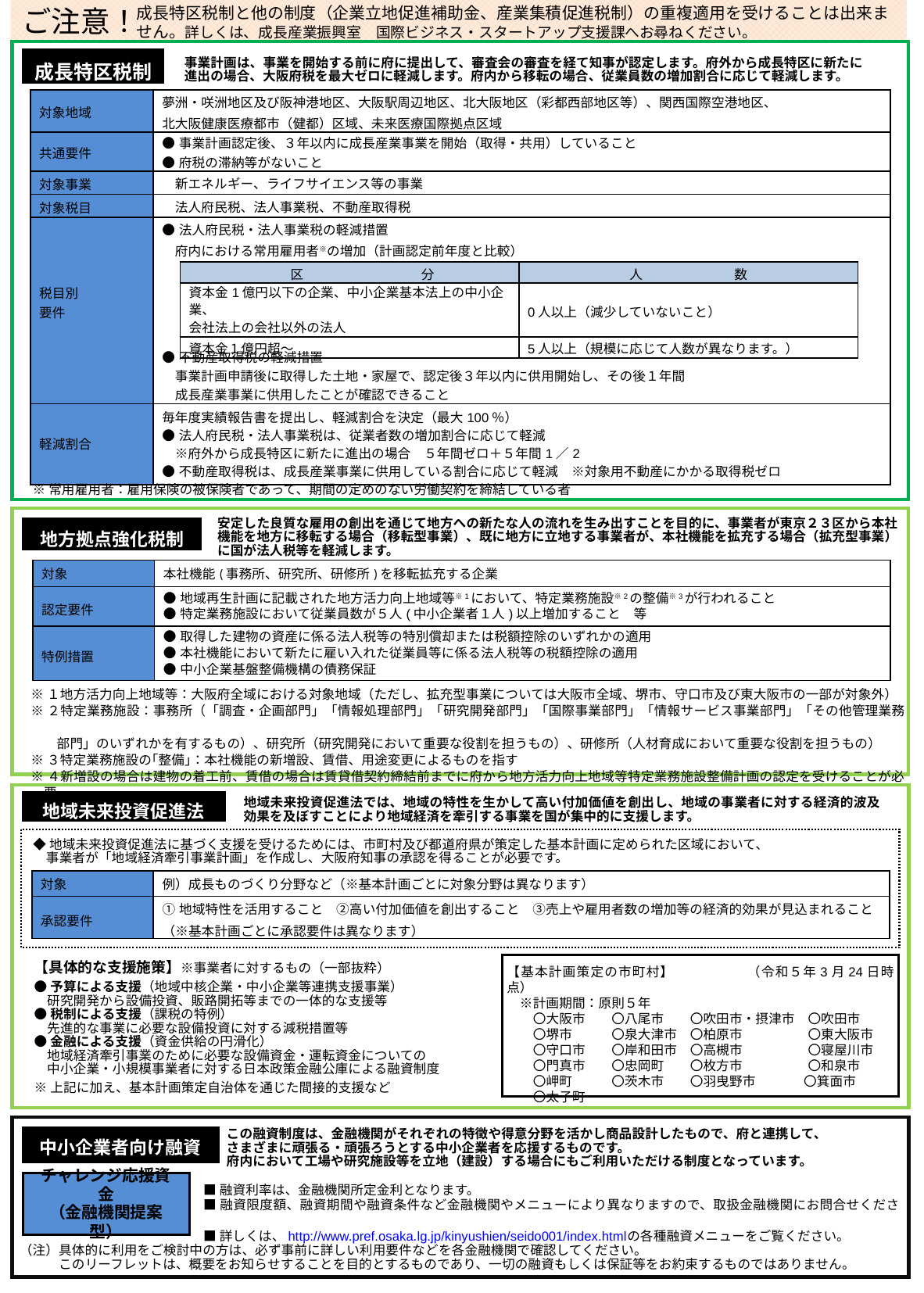

成長特区税制と他の制度（企業立地促進補助金、産業集積促進税制）の重複適用を受けることは出来ません。詳しくは、成長産業振興室　国際ビジネス・スタートアップ支援課へお尋ねください。

ご注意！

成長特区税制
事業計画は、事業を開始する前に府に提出して、審査会の審査を経て知事が認定します。府外から成長特区に新たに進出の場合、大阪府税を最大ゼロに軽減します。府内から移転の場合、従業員数の増加割合に応じて軽減します。

| 対象地域 | 夢洲・咲洲地区及び阪神港地区、大阪駅周辺地区、北大阪地区（彩都西部地区等）、関西国際空港地区、 北大阪健康医療都市（健都）区域、未来医療国際拠点区域 |
| --- | --- |
| 共通要件 | ●事業計画認定後、３年以内に成長産業事業を開始（取得・共用）していること ●府税の滞納等がないこと |
| 対象事業 | 新エネルギー、ライフサイエンス等の事業 |
| 対象税目 | 法人府民税、法人事業税、不動産取得税 |
| 税目別 要件 | ●法人府民税・法人事業税の軽減措置 　府内における常用雇用者※の増加（計画認定前年度と比較） ●不動産取得税の軽減措置 　事業計画申請後に取得した土地・家屋で、認定後３年以内に供用開始し、その後１年間 　成長産業事業に供用したことが確認できること |
| 軽減割合 | 毎年度実績報告書を提出し、軽減割合を決定（最大100％） ●法人府民税・法人事業税は、従業者数の増加割合に応じて軽減　 　※府外から成長特区に新たに進出の場合　５年間ゼロ＋５年間1／2 ●不動産取得税は、成長産業事業に供用している割合に応じて軽減　※対象用不動産にかかる取得税ゼロ |
| 区　　　　　　　　　分 | 人　　　　　　　数 |
| --- | --- |
| 資本金1億円以下の企業、中小企業基本法上の中小企業、 会社法上の会社以外の法人 | 0人以上（減少していないこと） |
| 資本金１億円超～ | 5人以上（規模に応じて人数が異なります。） |
※常用雇用者：雇用保険の被保険者であって、期間の定めのない労働契約を締結している者

安定した良質な雇用の創出を通じて地方への新たな人の流れを生み出すことを目的に、事業者が東京２３区から本社機能を地方に移転する場合（移転型事業）、既に地方に立地する事業者が、本社機能を拡充する場合（拡充型事業）に国が法人税等を軽減します。
地方拠点強化税制

| 対象 | 本社機能(事務所、研究所、研修所)を移転拡充する企業 |
| --- | --- |
| 認定要件 | ●地域再生計画に記載された地方活力向上地域等※1において、特定業務施設※2の整備※3が行われること ●特定業務施設において従業員数が５人(中小企業者１人)以上増加すること　等 |
| 特例措置 | ●取得した建物の資産に係る法人税等の特別償却または税額控除のいずれかの適用 ●本社機能において新たに雇い入れた従業員等に係る法人税等の税額控除の適用 ●中小企業基盤整備機構の債務保証 |
※１地方活力向上地域等：大阪府全域における対象地域（ただし、拡充型事業については大阪市全域、堺市、守口市及び東大阪市の一部が対象外）
※２特定業務施設：事務所（「調査・企画部門」「情報処理部門」「研究開発部門」「国際事業部門」「情報サービス事業部門」「その他管理業務
　　部門」のいずれかを有するもの）、研究所（研究開発において重要な役割を担うもの）、研修所（人材育成において重要な役割を担うもの）
※３特定業務施設の｢整備｣：本社機能の新増設、賃借、用途変更によるものを指す
※４新増設の場合は建物の着工前、賃借の場合は賃貸借契約締結前までに府から地方活力向上地域等特定業務施設整備計画の認定を受けることが必要

地域未来投資促進法では、地域の特性を生かして高い付加価値を創出し、地域の事業者に対する経済的波及効果を及ぼすことにより地域経済を牽引する事業を国が集中的に支援します。

地域未来投資促進法
◆地域未来投資促進法に基づく支援を受けるためには、市町村及び都道府県が策定した基本計画に定められた区域において、
　事業者が「地域経済牽引事業計画」を作成し、大阪府知事の承認を得ることが必要です。
| 対象 | 例）成長ものづくり分野など（※基本計画ごとに対象分野は異なります） |
| --- | --- |
| 承認要件 | ①地域特性を活用すること　②高い付加価値を創出すること　③売上や雇用者数の増加等の経済的効果が見込まれること （※基本計画ごとに承認要件は異なります） |
【具体的な支援施策】※事業者に対するもの（一部抜粋）
●予算による支援（地域中核企業・中小企業等連携支援事業）
　研究開発から設備投資、販路開拓等までの一体的な支援等
●税制による支援（課税の特例）
　先進的な事業に必要な設備投資に対する減税措置等
●金融による支援（資金供給の円滑化）
　地域経済牽引事業のために必要な設備資金・運転資金についての
　中小企業・小規模事業者に対する日本政策金融公庫による融資制度
※上記に加え、基本計画策定自治体を通じた間接的支援など

【基本計画策定の市町村】　　　　　 （令和５年3月24日時点）
　※計画期間：原則５年
　　〇大阪市　　〇八尾市　　〇吹田市・摂津市　〇吹田市
　　〇堺市　　　〇泉大津市　〇柏原市　　　　　〇東大阪市
　　〇守口市　　〇岸和田市　〇高槻市　　　　　〇寝屋川市
　　〇門真市　　〇忠岡町　　〇枚方市　　　　　〇和泉市
　　〇岬町　　　〇茨木市　　〇羽曳野市   　　　〇箕面市
　　〇太子町

　　　　　　　この融資制度は、金融機関がそれぞれの特徴や得意分野を活かし商品設計したもので、府と連携して、
　　　　　　　さまざまに頑張る・頑張ろうとする中小企業者を応援するものです。
　　　　　　　府内において工場や研究施設等を立地（建設）する場合にもご利用いただける制度となっています。

■融資利率は、金融機関所定金利となります。
■融資限度額、融資期間や融資条件など金融機関やメニューにより異なりますので、取扱金融機関にお問合せください。
■詳しくは、http://www.pref.osaka.lg.jp/kinyushien/seido001/index.htmlの各種融資メニューをご覧ください。

中小企業者向け融資
チャレンジ応援資金
（金融機関提案型）
（注）具体的に利用をご検討中の方は、必ず事前に詳しい利用要件などを各金融機関で確認してください。
　　　このリーフレットは、概要をお知らせすることを目的とするものであり、一切の融資もしくは保証等をお約束するものではありません。